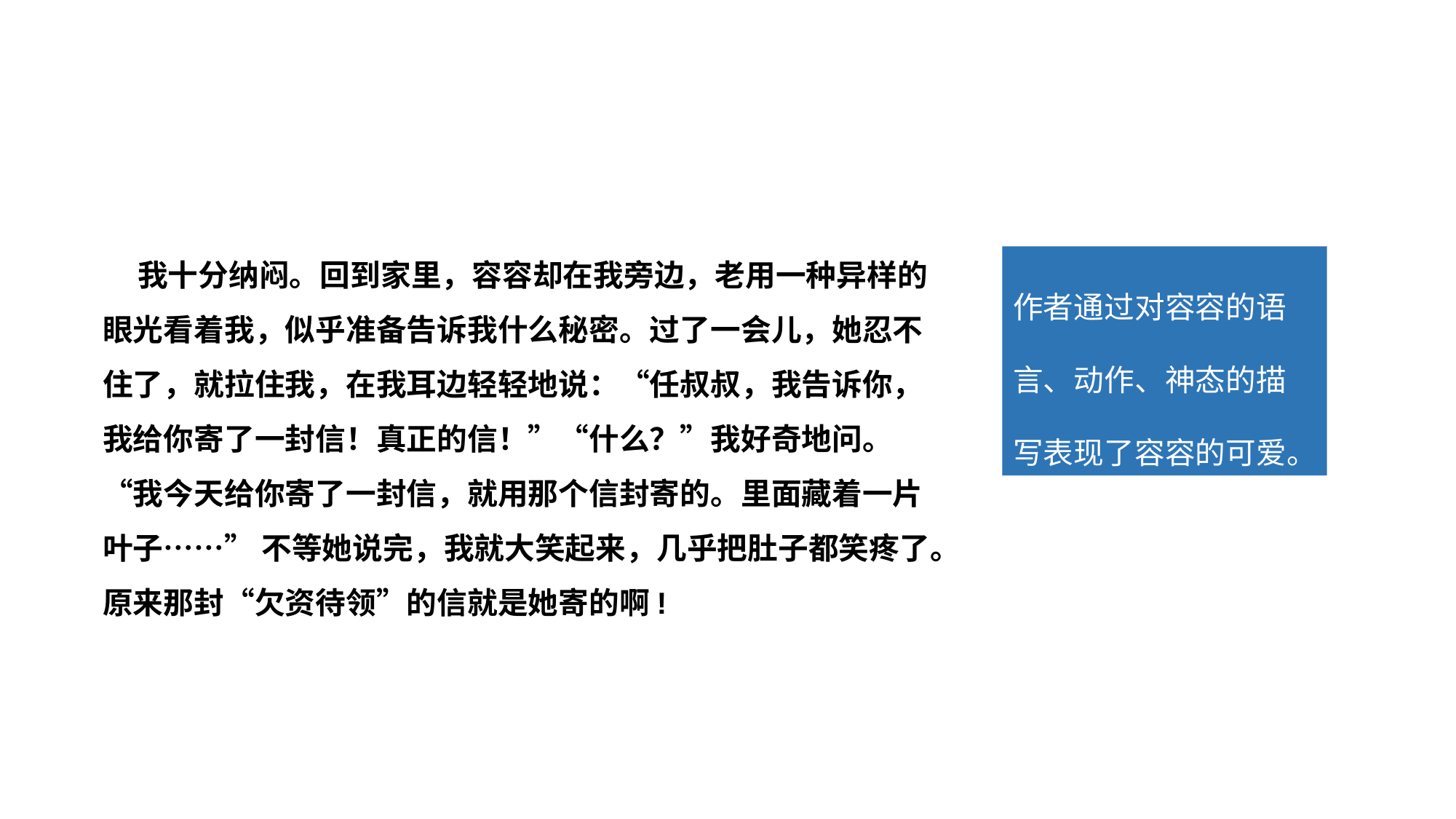

我十分纳闷。回到家里，容容却在我旁边，老用一种异样的眼光看着我，似乎准备告诉我什么秘密。过了一会儿，她忍不住了，就拉住我，在我耳边轻轻地说：“任叔叔，我告诉你，我给你寄了一封信！真正的信！”“什么？”我好奇地问。“我今天给你寄了一封信，就用那个信封寄的。里面藏着一片叶子……” 不等她说完，我就大笑起来，几乎把肚子都笑疼了。原来那封“欠资待领”的信就是她寄的啊!
作者通过对容容的语言、动作、神态的描写表现了容容的可爱。